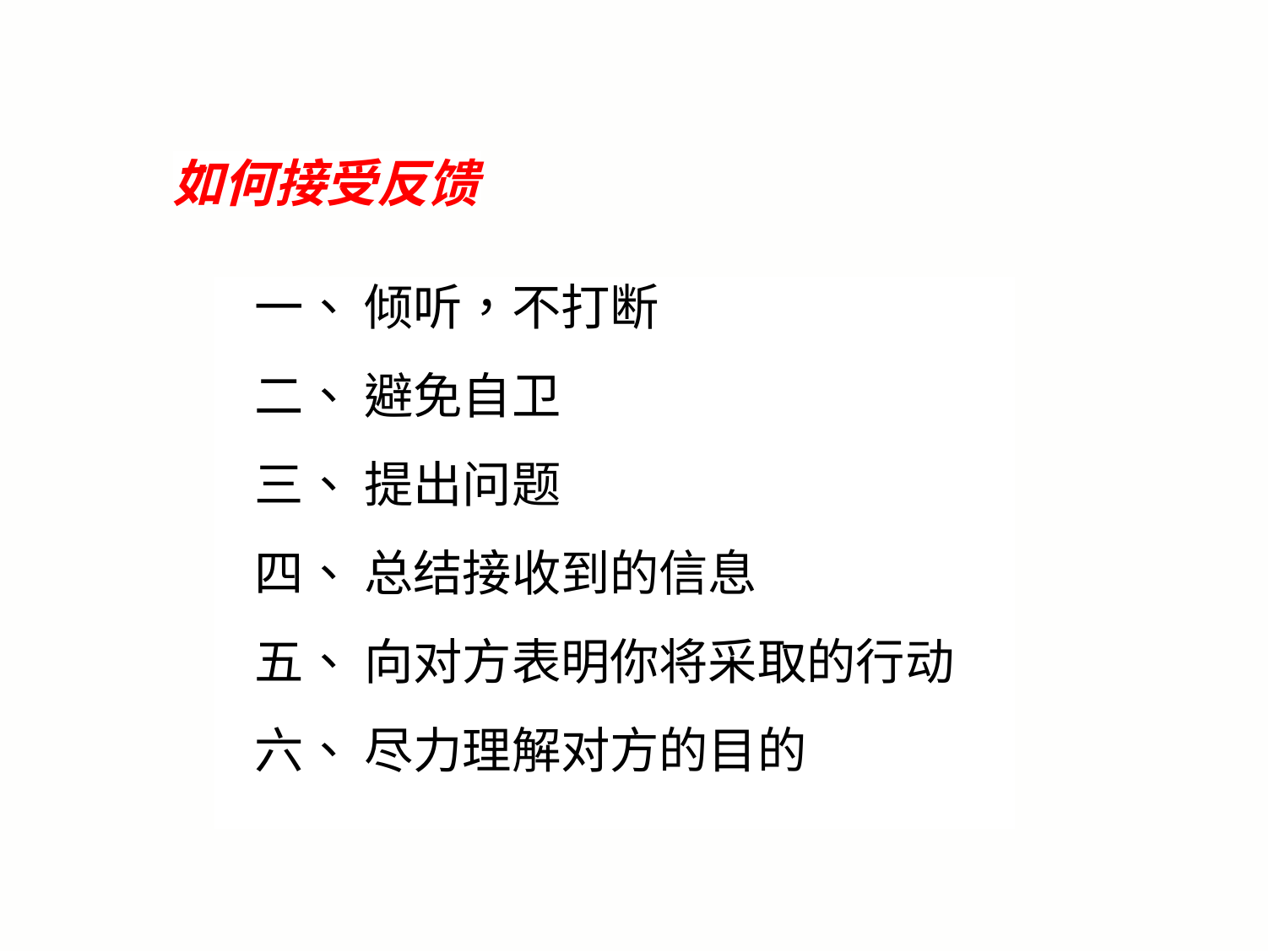

如何接受反馈
一、 倾听，不打断
二、 避免自卫
三、 提出问题
四、 总结接收到的信息
五、 向对方表明你将采取的行动
六、 尽力理解对方的目的